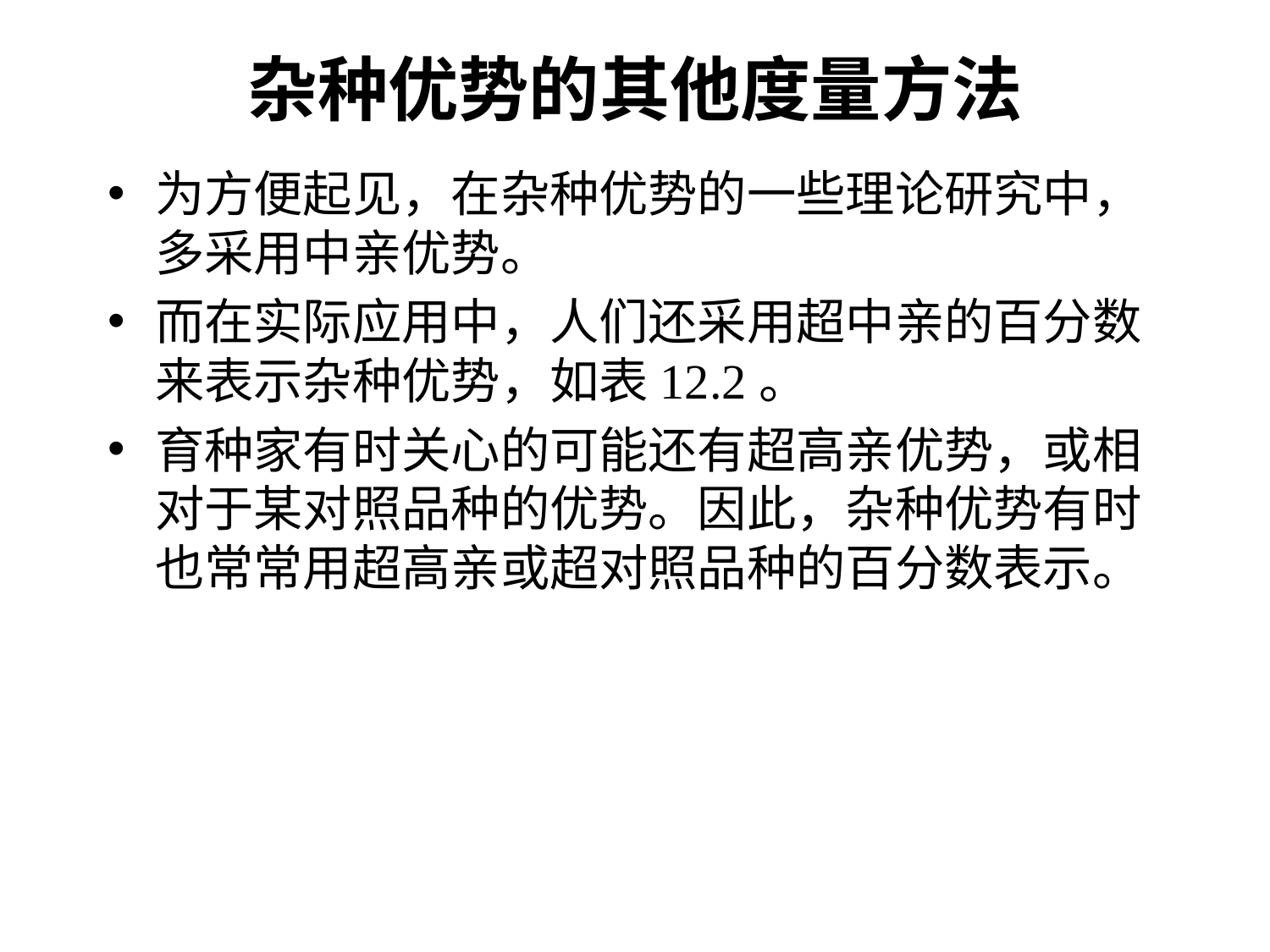

# 杂种优势的其他度量方法
为方便起见，在杂种优势的一些理论研究中，多采用中亲优势。
而在实际应用中，人们还采用超中亲的百分数来表示杂种优势，如表12.2。
育种家有时关心的可能还有超高亲优势，或相对于某对照品种的优势。因此，杂种优势有时也常常用超高亲或超对照品种的百分数表示。